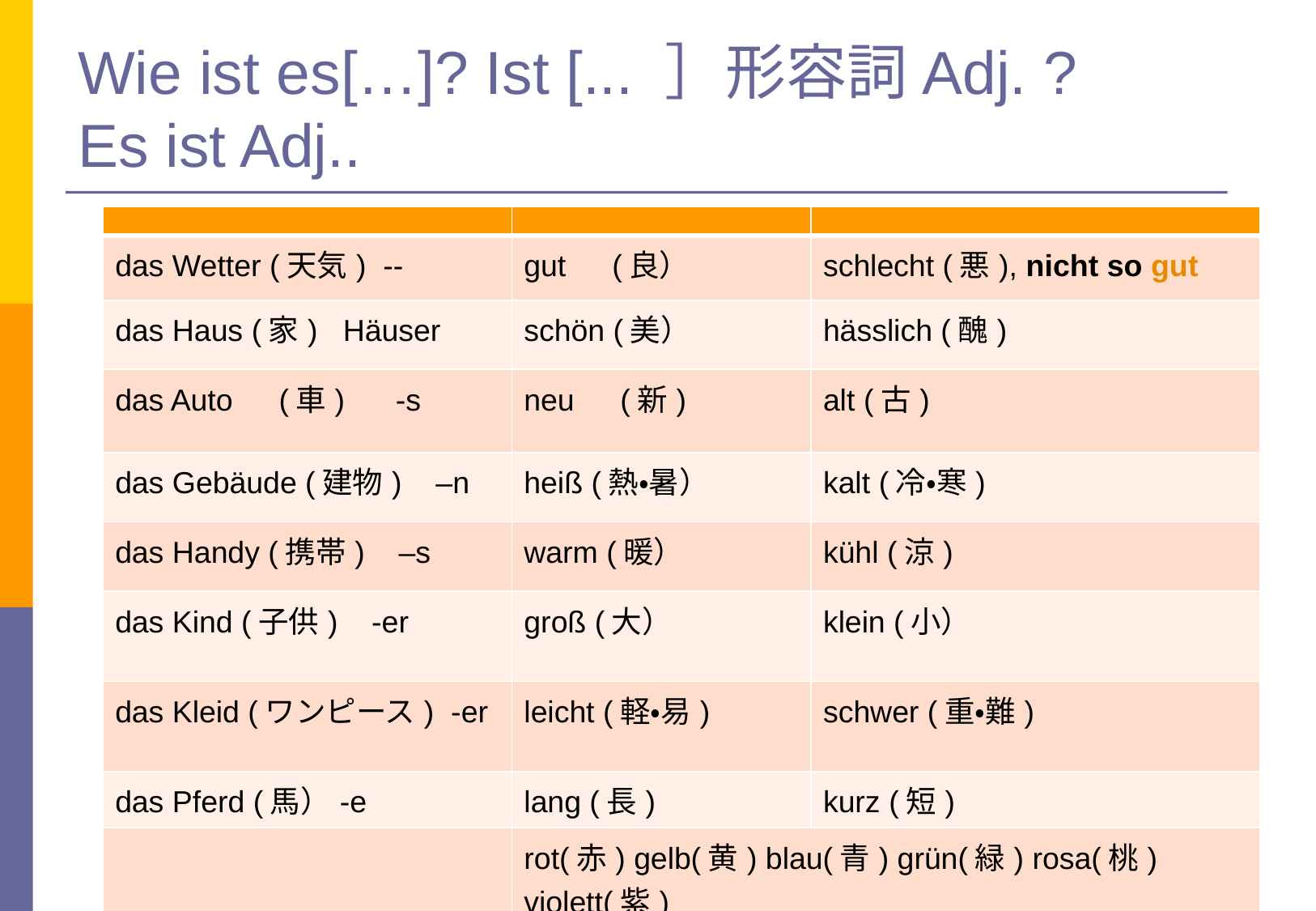

# Wie ist es[…]? Ist [... ］形容詞Adj. ? Es ist Adj..
|  |  |  |
| --- | --- | --- |
| das Wetter (天気) -- | gut　(良） | schlecht (悪), nicht so gut |
| das Haus (家) Häuser | schön (美） | hässlich (醜) |
| das Auto　(車) -s | neu　(新) | alt (古) |
| das Gebäude (建物) –n | heiß (熱・暑） | kalt (冷・寒) |
| das Handy (携帯) –s | warm (暖） | kühl (涼) |
| das Kind (子供) -er | groß (大） | klein (小） |
| das Kleid (ワンピース) -er | leicht (軽・易) | schwer (重・難) |
| das Pferd (馬）-e | lang (長) | kurz (短) |
|  | rot(赤) gelb(黄) blau(青) grün(緑) rosa(桃) violett(紫) weiß(白) schwarz(黒) grau(灰) |  |
17